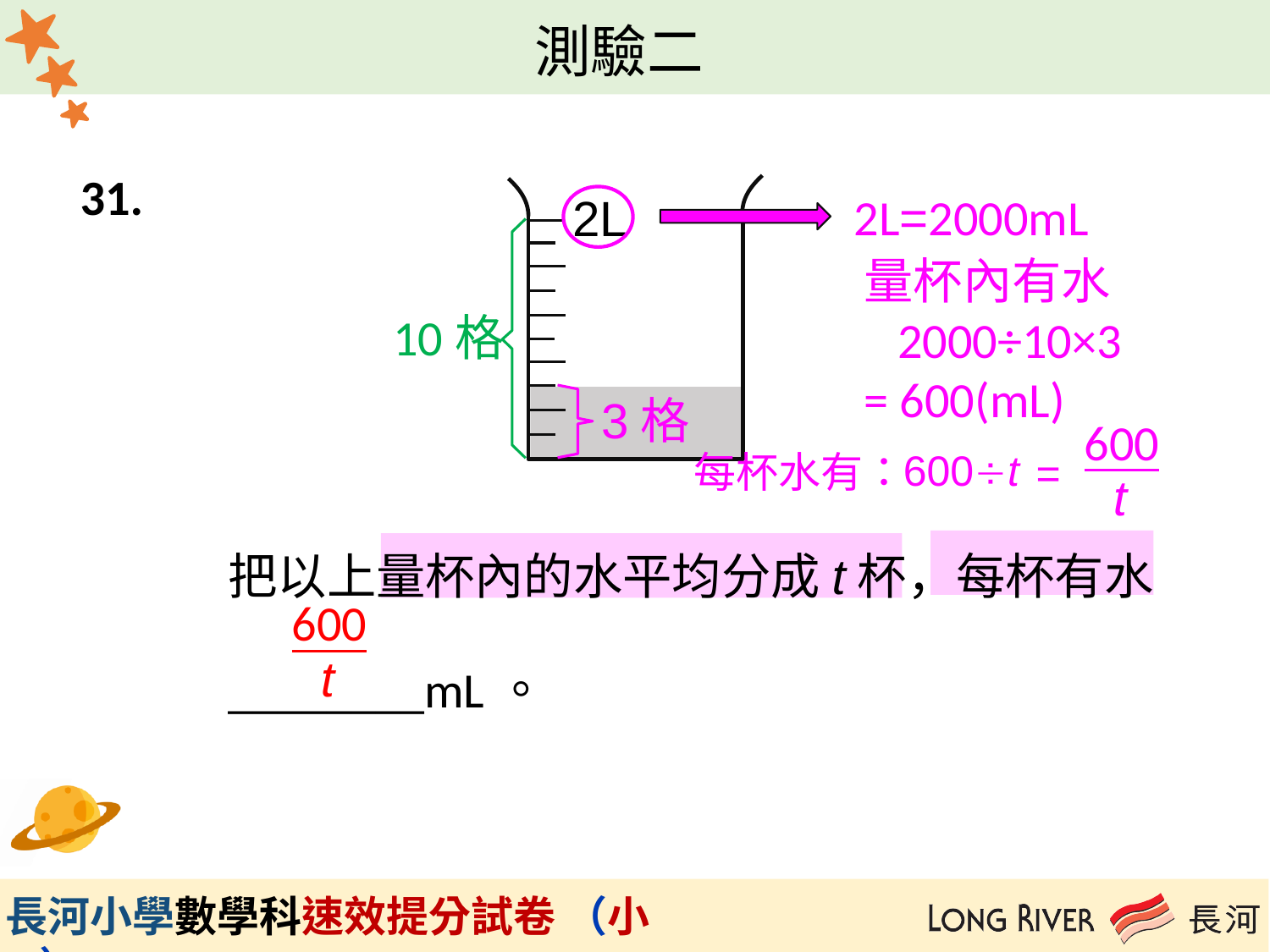

31.

2L

2L=2000mL

量杯內有水
   2000÷10×3
= 600(mL)
10格

3格

600
t
=
600÷t
每杯水有：
把以上量杯內的水平均分成t杯，每杯有水
________mL。

600
t